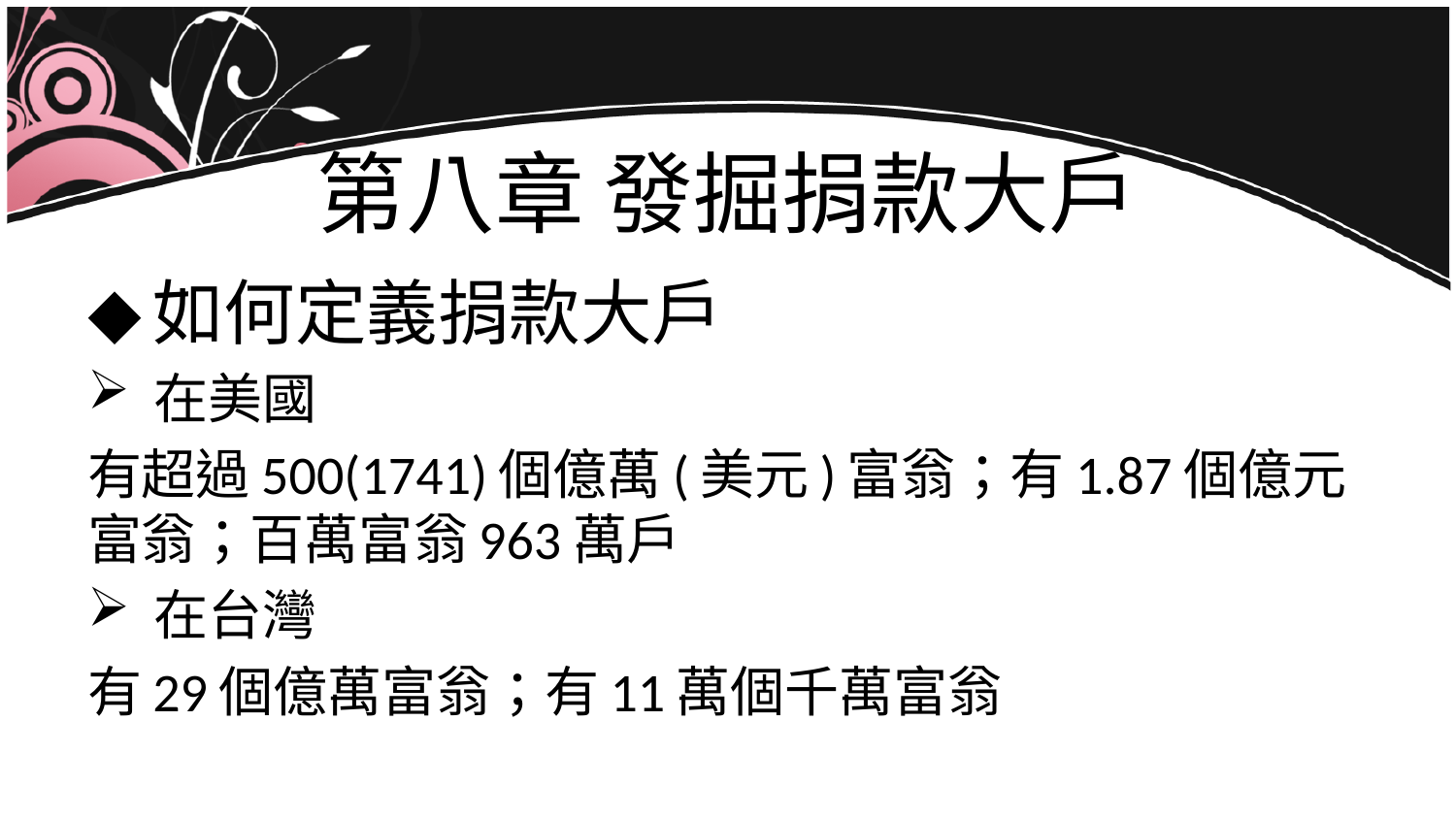

# 第八章 發掘捐款大戶
◆如何定義捐款大戶
在美國
有超過500(1741)個億萬(美元)富翁；有1.87個億元富翁；百萬富翁963萬戶
在台灣
有29個億萬富翁；有11萬個千萬富翁